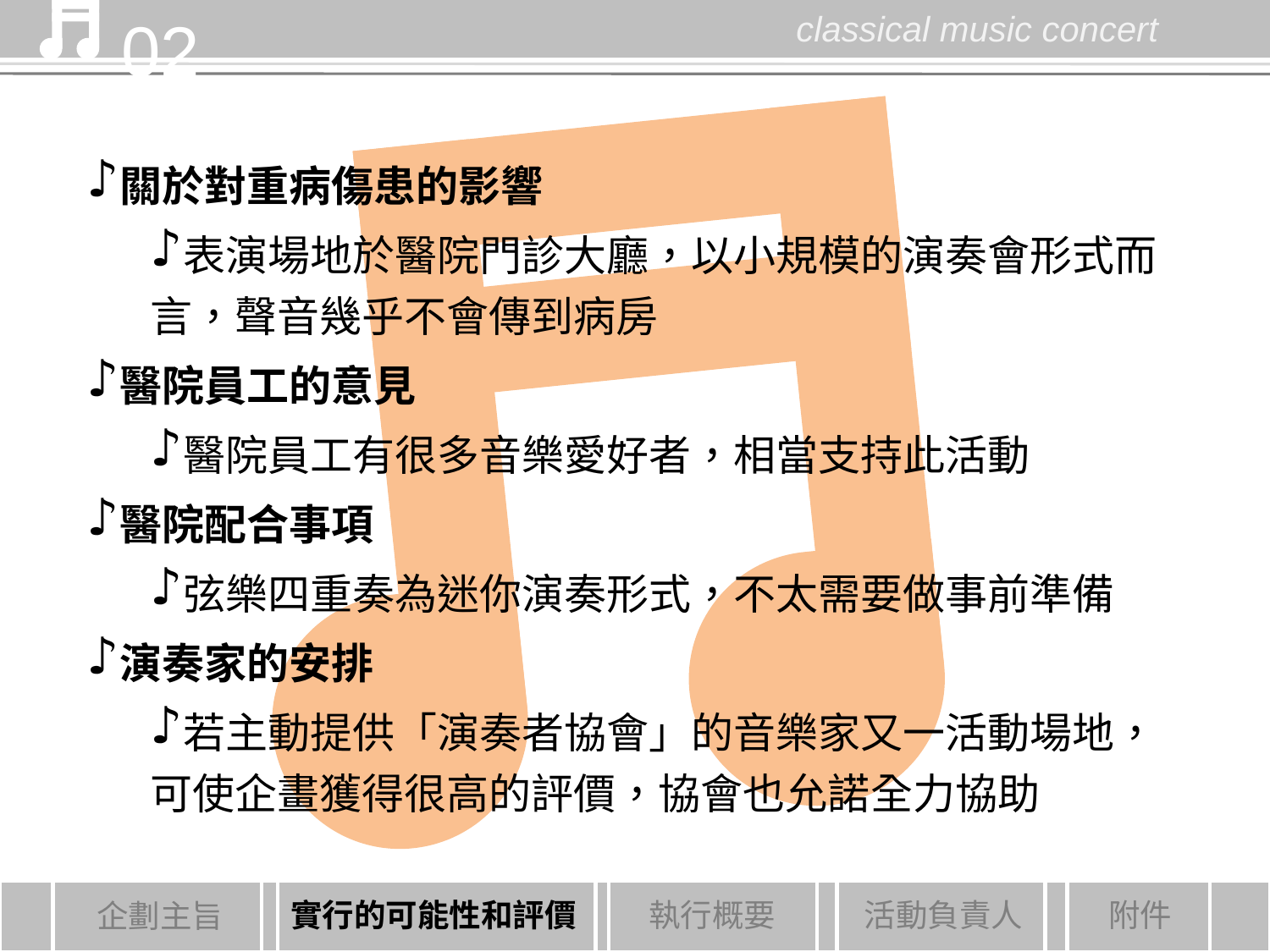

02
classical music concert

關於對重病傷患的影響
表演場地於醫院門診大廳，以小規模的演奏會形式而言，聲音幾乎不會傳到病房
醫院員工的意見
醫院員工有很多音樂愛好者，相當支持此活動
醫院配合事項
弦樂四重奏為迷你演奏形式，不太需要做事前準備
演奏家的安排
若主動提供「演奏者協會」的音樂家又一活動場地，可使企畫獲得很高的評價，協會也允諾全力協助

實行的可能性和評價
執行概要
活動負責人
附件
企劃主旨